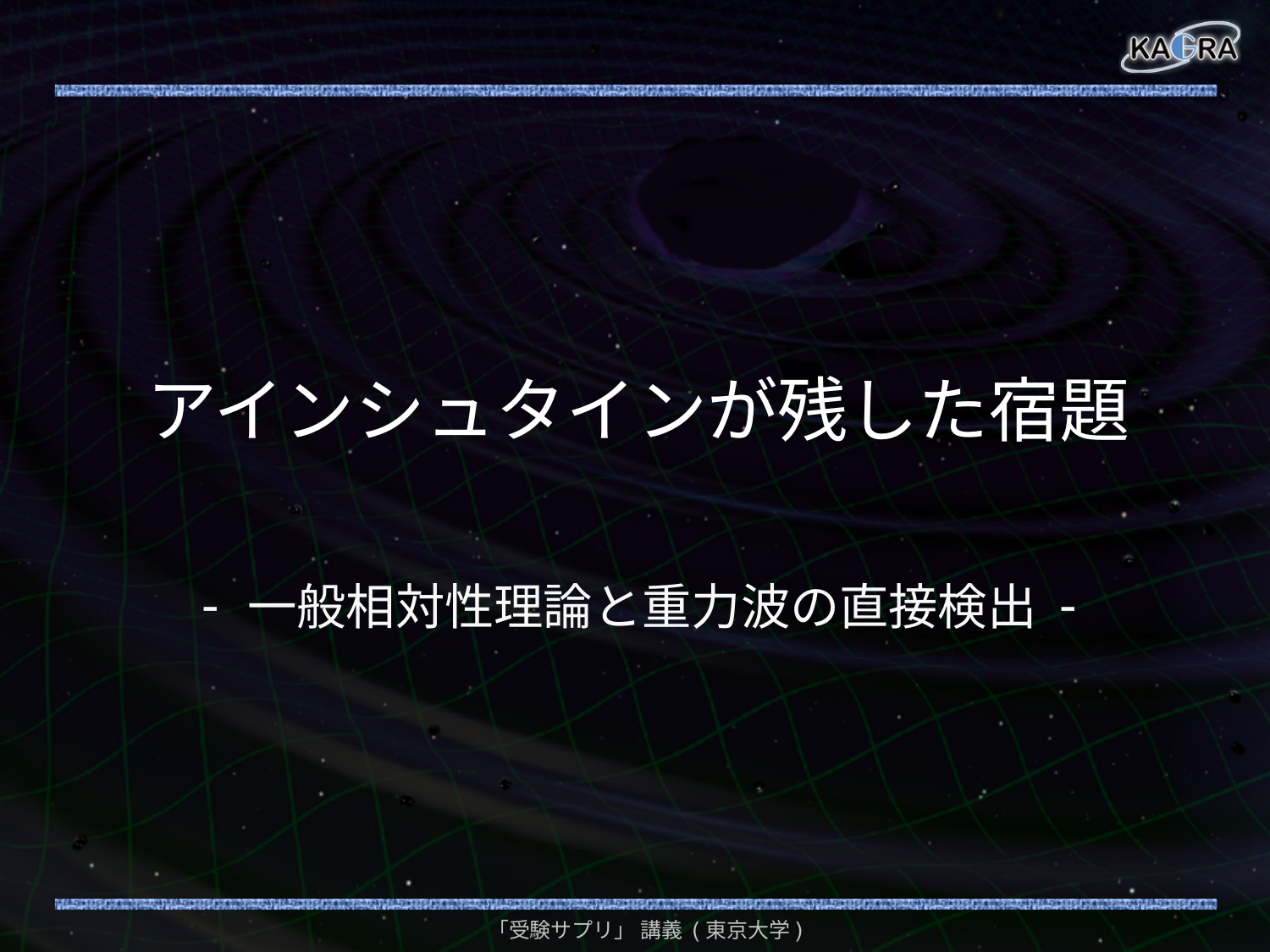

# アインシュタインが残した宿題
- 一般相対性理論と重力波の直接検出 -
「受験サプリ」 講義 (東京大学)